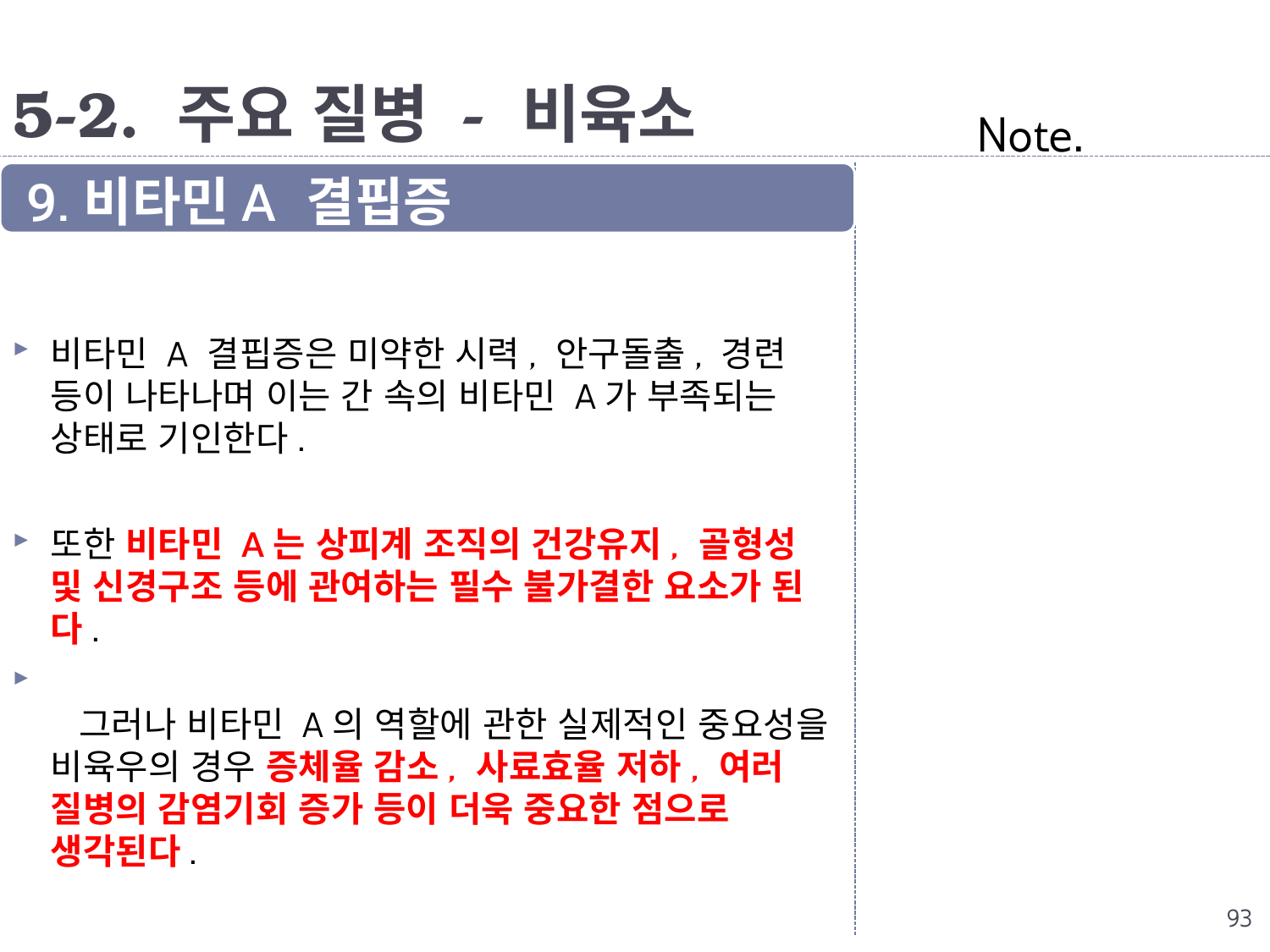

# 5-2. 주요 질병 - 비육소
Note.

9.비타민A 결핍증

비타민 A 결핍증은 미약한 시력, 안구돌출, 경련 등이 나타나며 이는 간 속의 비타민 A가 부족되는 상태로 기인한다.

또한 비타민 A는 상피계 조직의 건강유지, 골형성  및 신경구조 등에 관여하는 필수 불가결한 요소가 된다.
  그러나 비타민 A의 역할에 관한 실제적인 중요성을 비육우의 경우 증체율 감소, 사료효율 저하, 여러 질병의 감염기회 증가 등이 더욱 중요한 점으로 생각된다.
93